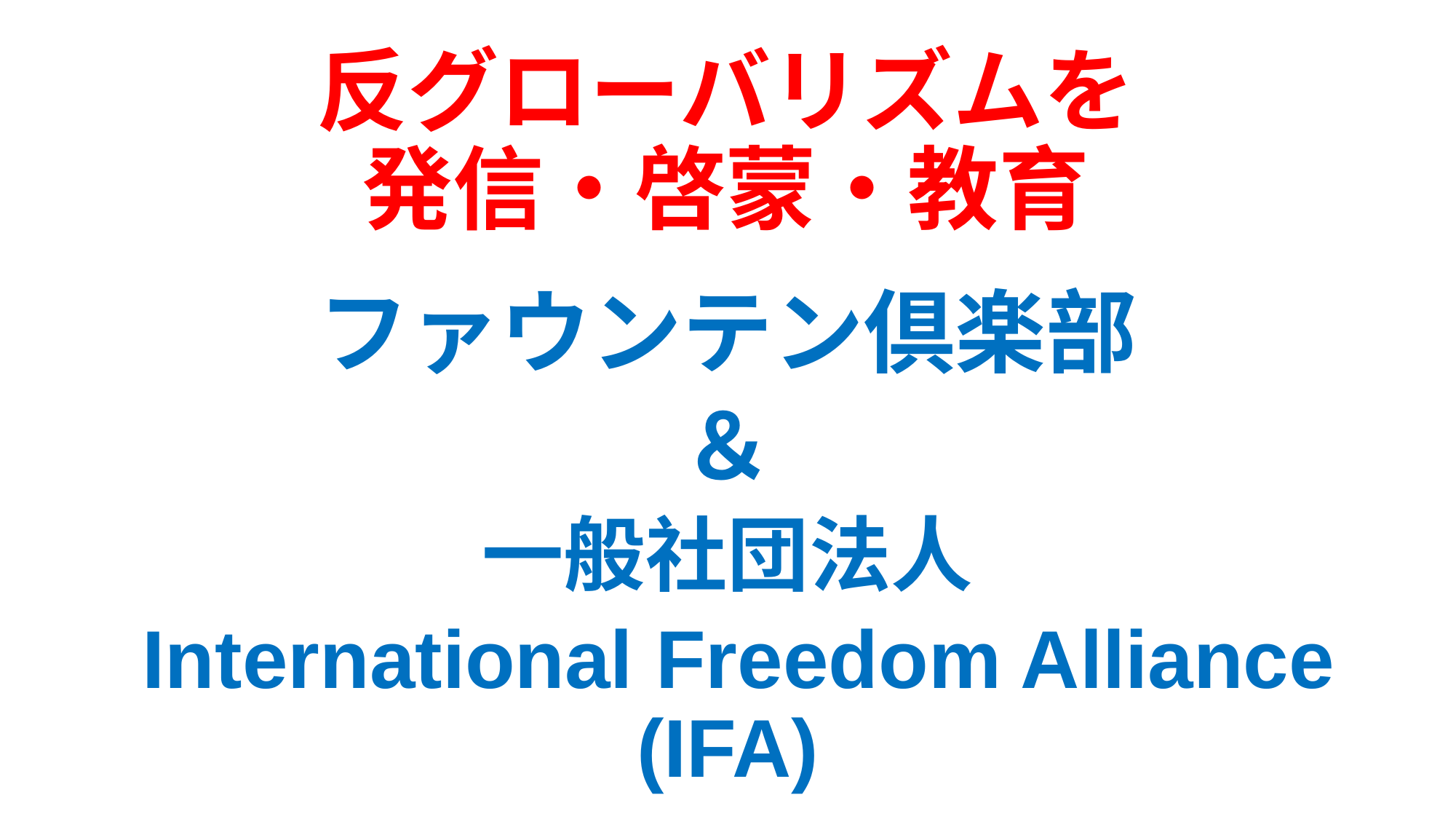

# 反グローバリズムを 発信・啓蒙・教育
ファウンテン倶楽部
＆
一般社団法人
 International Freedom Alliance (IFA)